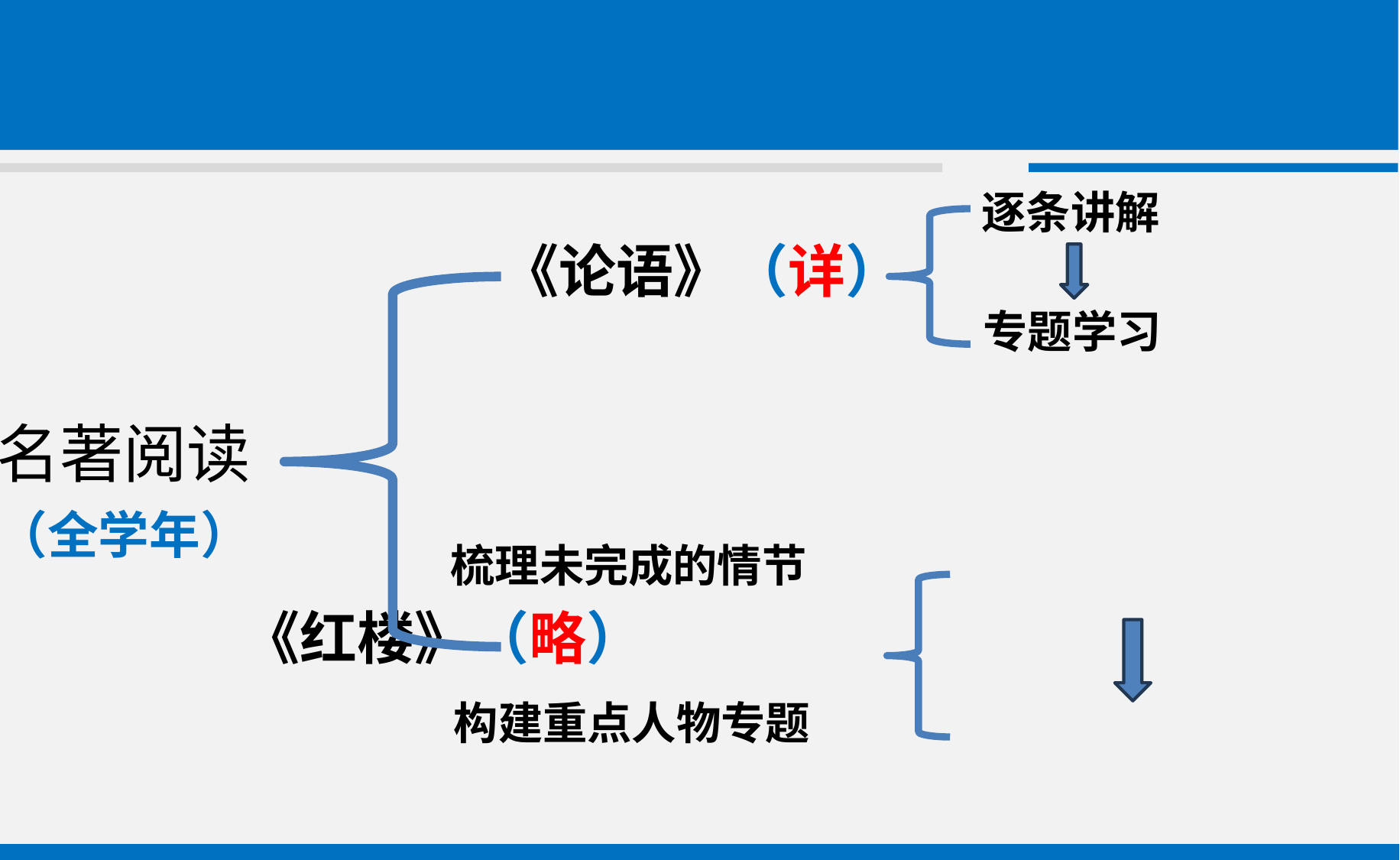

逐条讲解

《论语》（详）

                                                  梳理未完成的情节
                 《红楼》（略）
                                 构建重点人物专题

专题学习
  名著阅读
  （全学年）